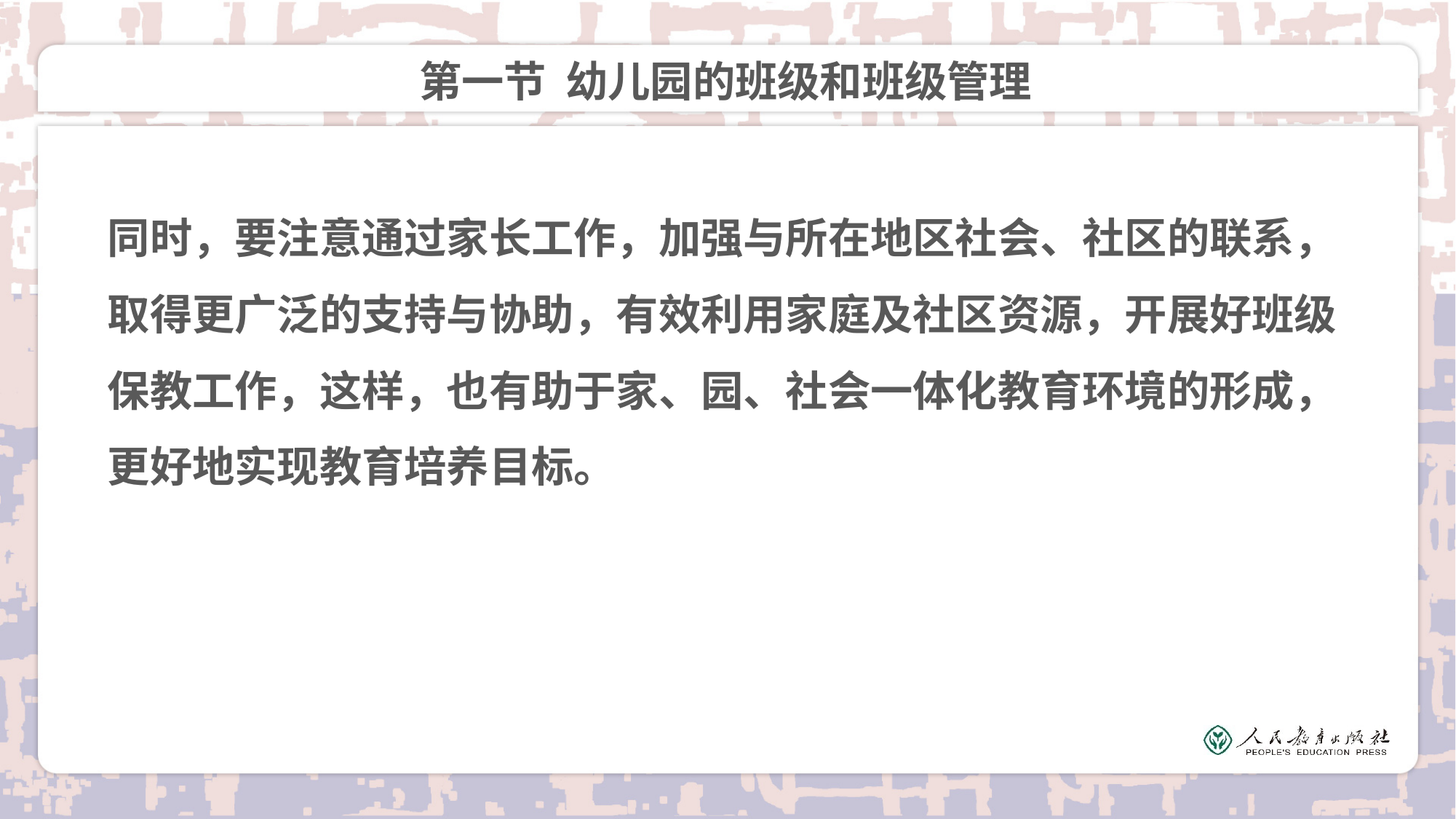

# 第一节  幼儿园的班级和班级管理
同时，要注意通过家长工作，加强与所在地区社会、社区的联系，取得更广泛的支持与协助，有效利用家庭及社区资源，开展好班级保教工作，这样，也有助于家、园、社会一体化教育环境的形成，更好地实现教育培养目标。